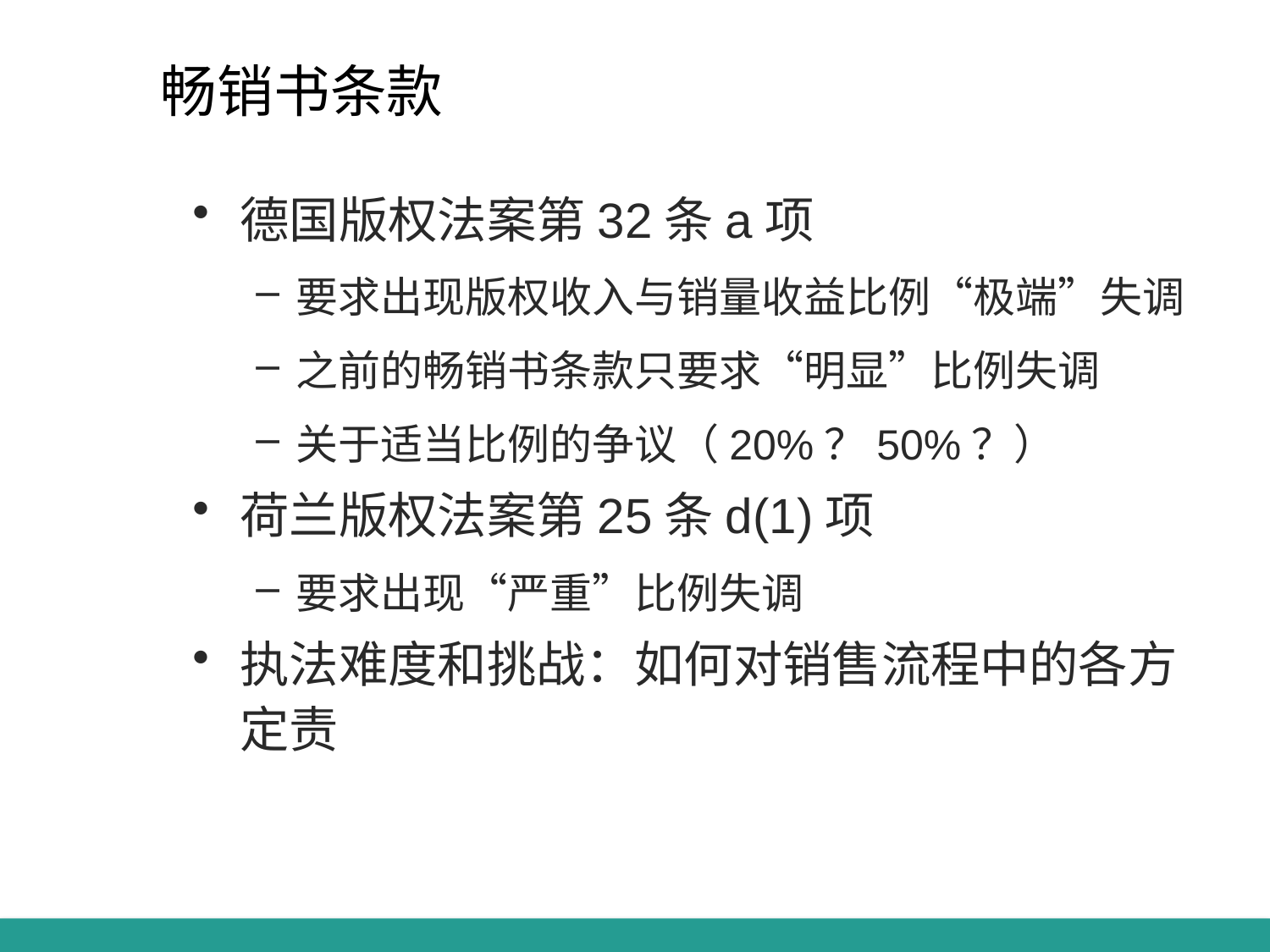

# 畅销书条款
德国版权法案第32条a项
要求出现版权收入与销量收益比例“极端”失调
之前的畅销书条款只要求“明显”比例失调
关于适当比例的争议（20%？50%？）
荷兰版权法案第25条d(1)项
要求出现“严重”比例失调
执法难度和挑战：如何对销售流程中的各方定责